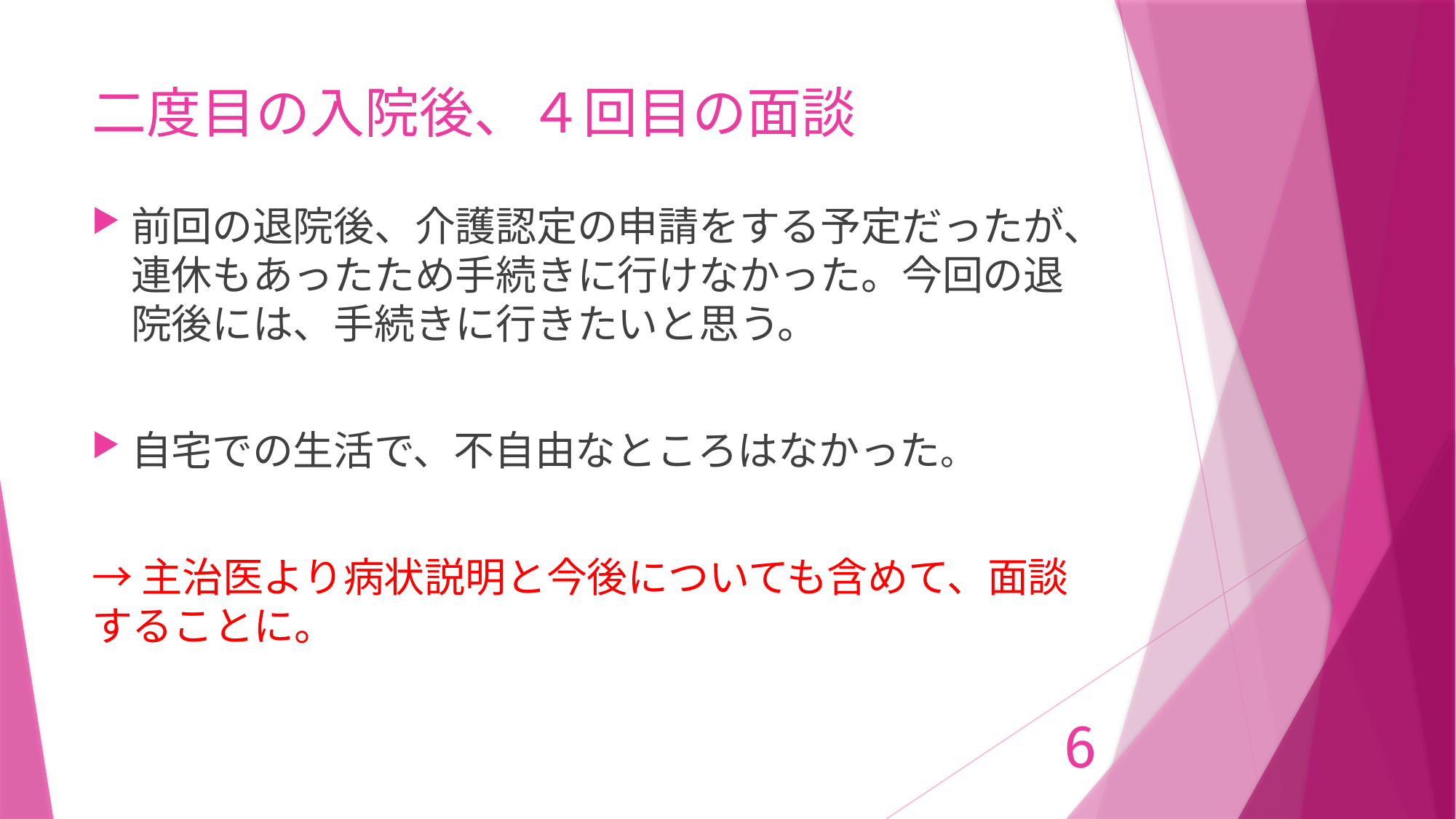

# 二度目の入院後、４回目の面談
前回の退院後、介護認定の申請をする予定だったが、連休もあったため手続きに行けなかった。今回の退院後には、手続きに行きたいと思う。

自宅での生活で、不自由なところはなかった。

→主治医より病状説明と今後についても含めて、面談することに。
6